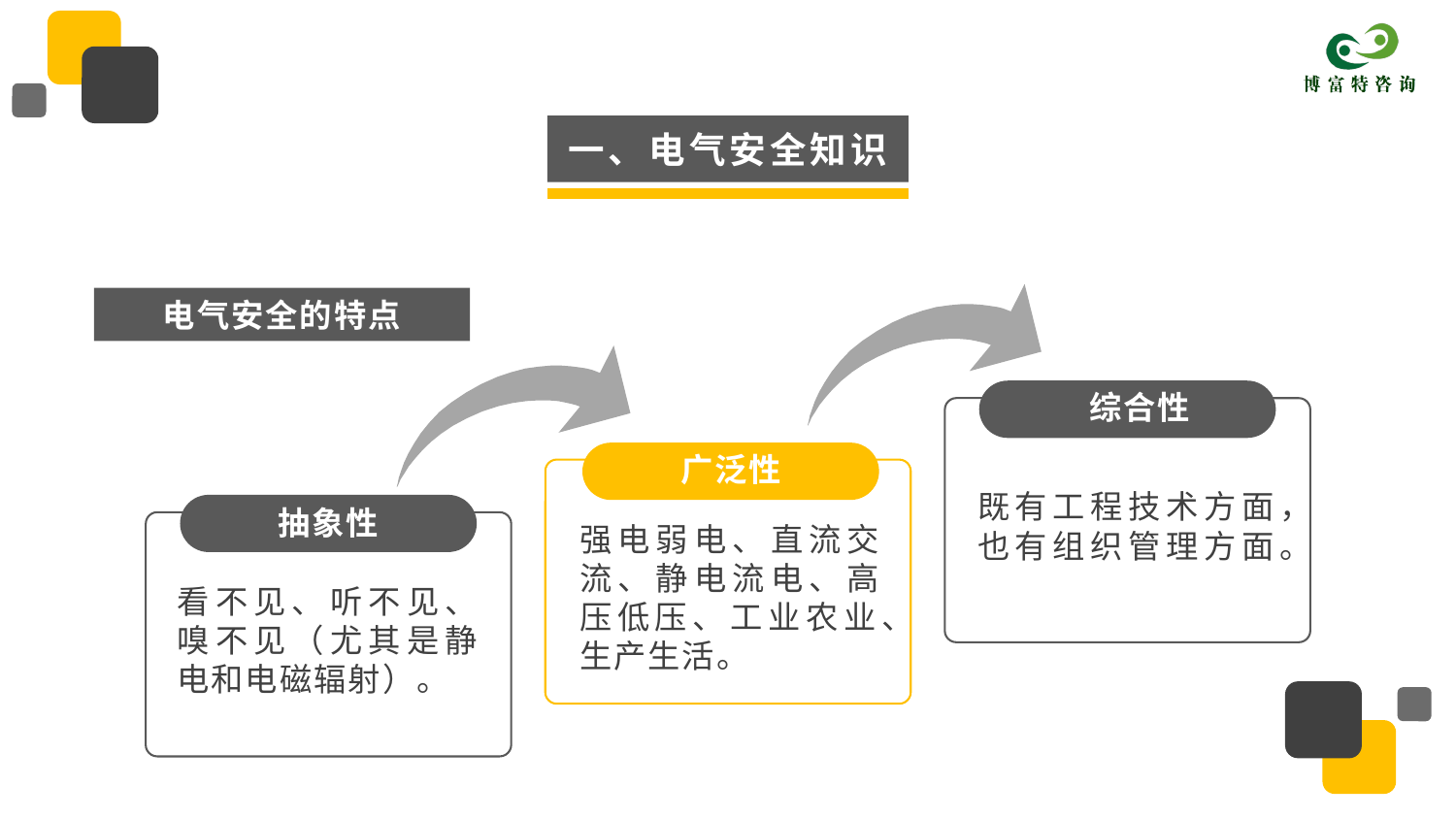

一、电气安全知识

综合性
广泛性
既有工程技术方面，也有组织管理方面。
抽象性
强电弱电、直流交流、静电流电、高压低压、工业农业、生产生活。
看不见、听不见、嗅不见（尤其是静电和电磁辐射）。
电气安全的特点